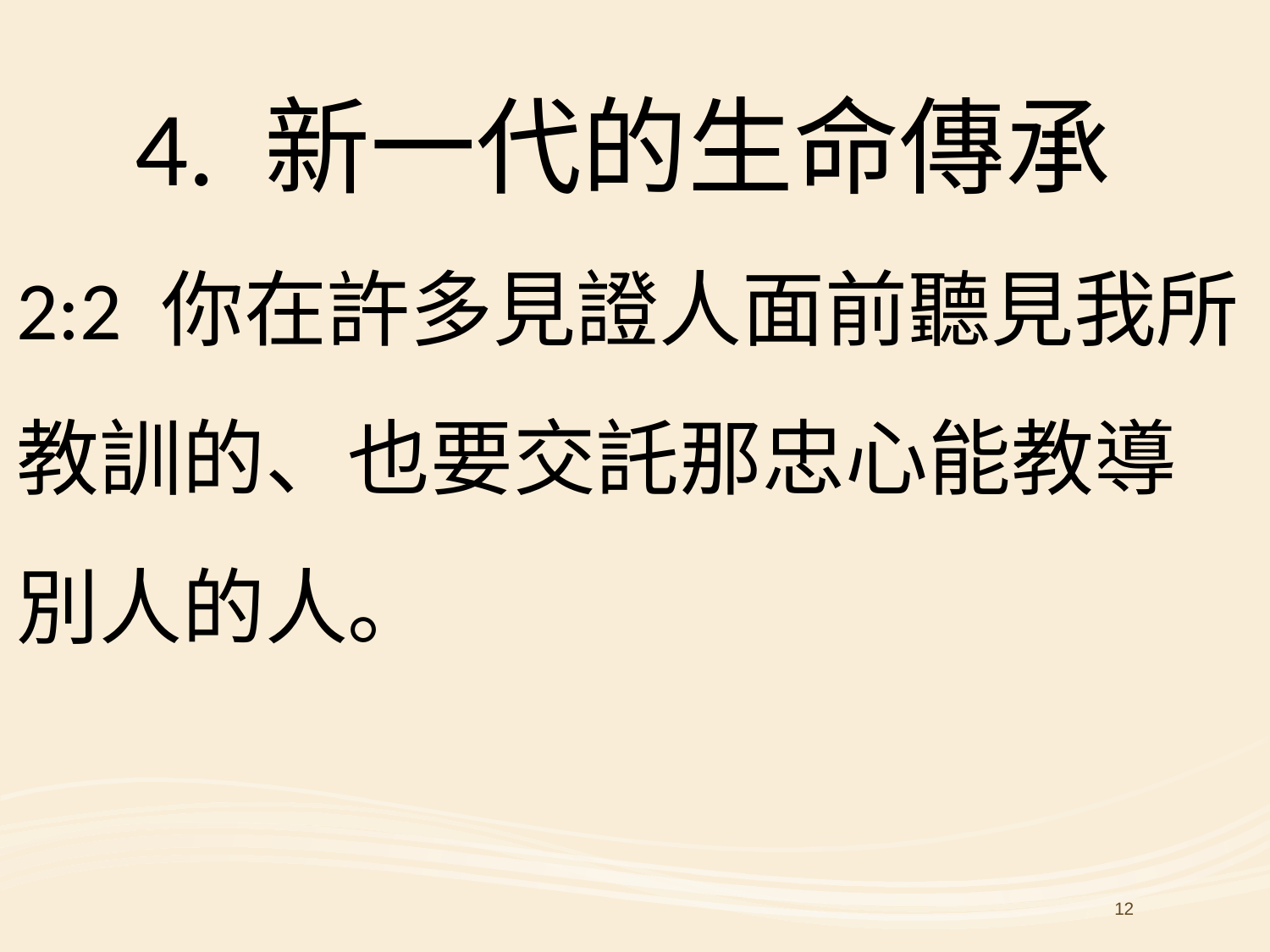

#
4. 新一代的生命傳承
2:2 你在許多見證人面前聽見我所教訓的、也要交託那忠心能教導別人的人。
12